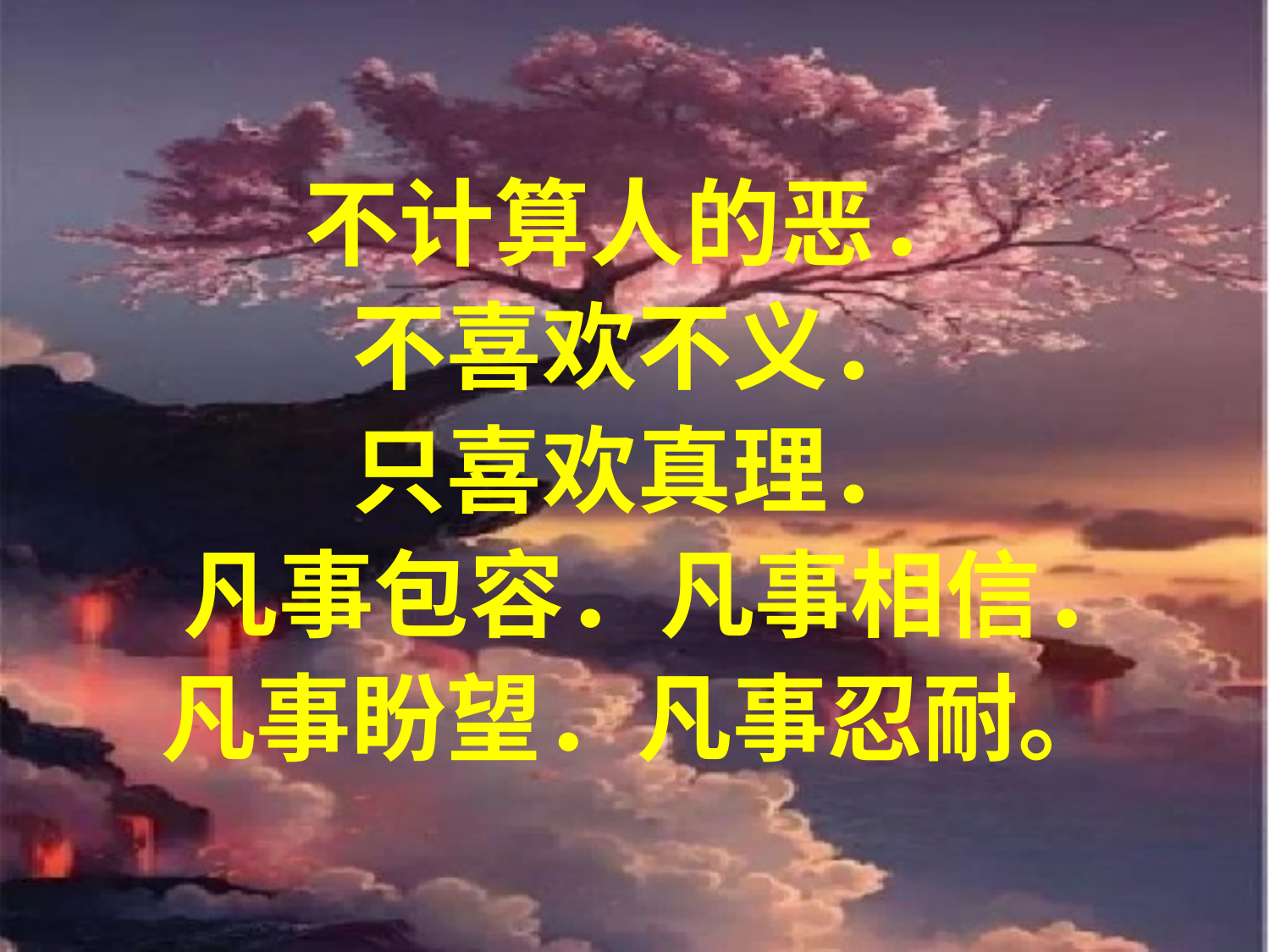

不计算人的恶．
不喜欢不义．
只喜欢真理．
 凡事包容．凡事相信．
凡事盼望．凡事忍耐。